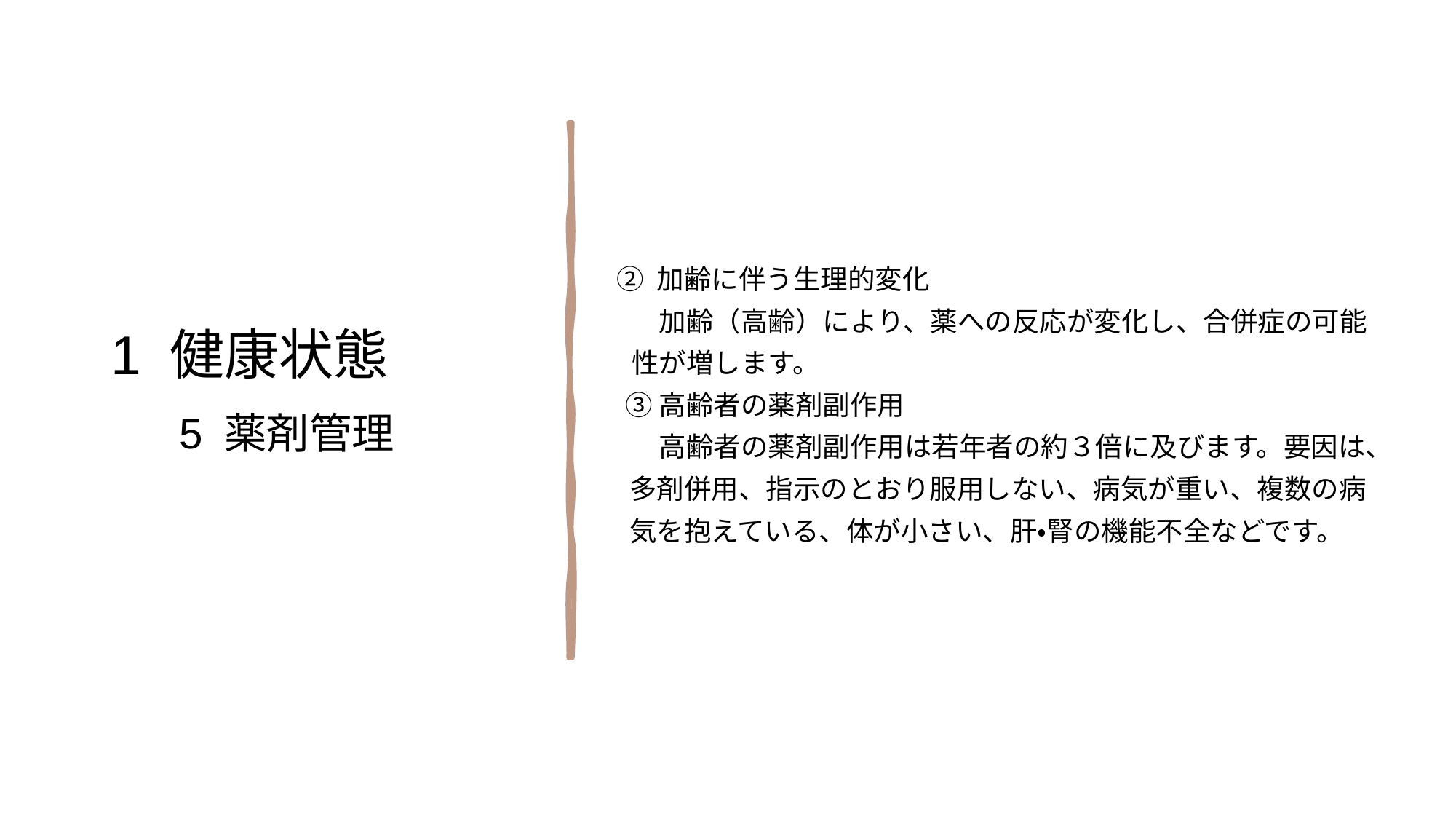

1 健康状態
　5 薬剤管理

   ② 加齢に伴う生理的変化
　　 加齢（高齢）により、薬への反応が変化し、合併症の可能
　 性が増します。
　③ 高齢者の薬剤副作用
　　 高齢者の薬剤副作用は若年者の約３倍に及びます。要因は、
    多剤併用、指示のとおり服用しない、病気が重い、複数の病
    気を抱えている、体が小さい、肝・腎の機能不全などです。